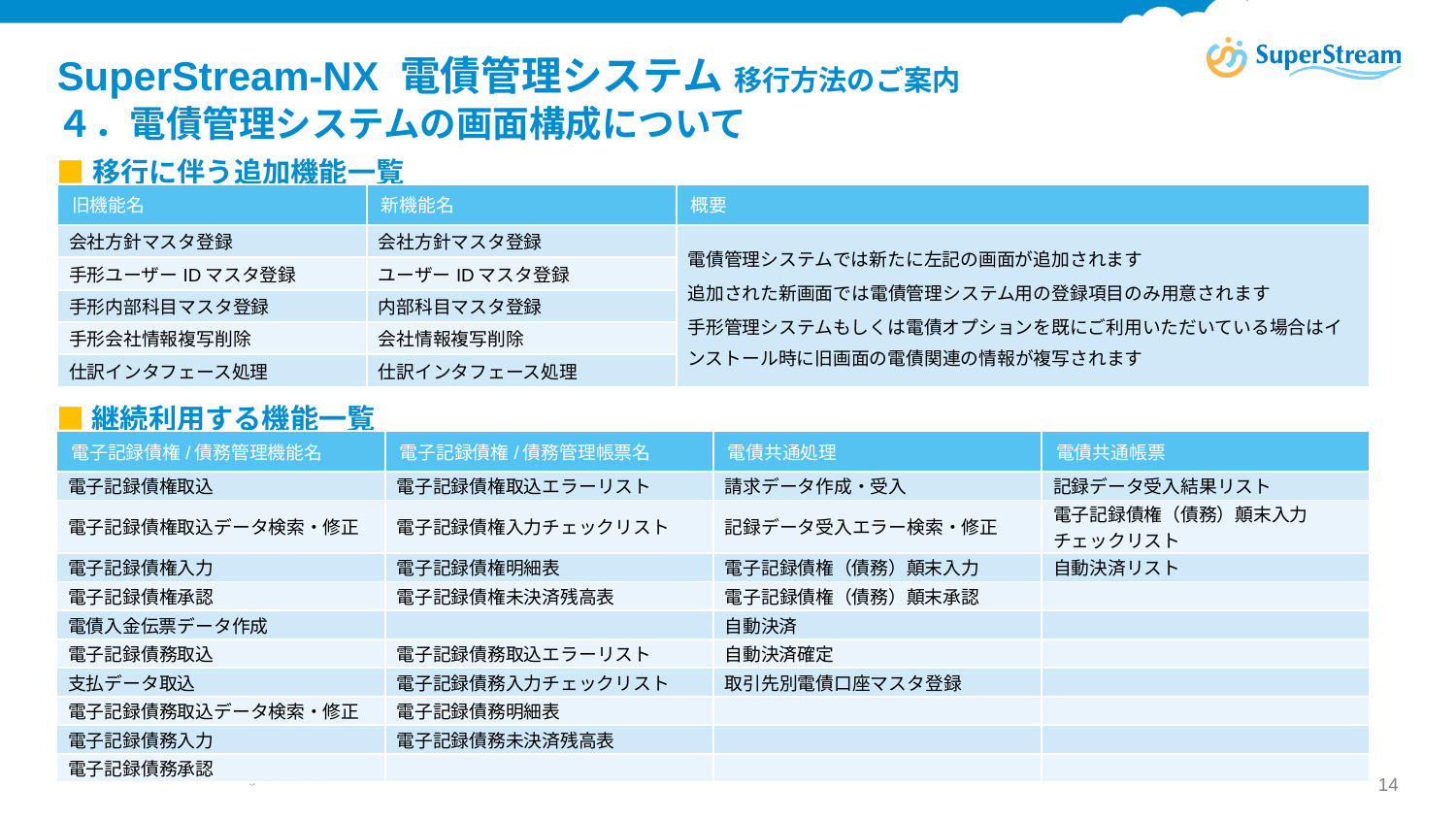

# SuperStream-NX 電債管理システム 移行方法のご案内 ４．電債管理システムの画面構成について
■移行に伴う追加機能一覧
| 旧機能名 | 新機能名 | 概要 |
| --- | --- | --- |
| 会社方針マスタ登録 | 会社方針マスタ登録 | 電債管理システムでは新たに左記の画面が追加されます 追加された新画面では電債管理システム用の登録項目のみ用意されます 手形管理システムもしくは電債オプションを既にご利用いただいている場合はインストール時に旧画面の電債関連の情報が複写されます |
| 手形ユーザーIDマスタ登録 | ユーザーIDマスタ登録 |  |
| 手形内部科目マスタ登録 | 内部科目マスタ登録 |  |
| 手形会社情報複写削除 | 会社情報複写削除 |  |
| 仕訳インタフェース処理 | 仕訳インタフェース処理 |  |
■継続利用する機能一覧
| 電子記録債権/債務管理機能名 | 電子記録債権/債務管理帳票名 | 電債共通処理 | 電債共通帳票 |
| --- | --- | --- | --- |
| 電子記録債権取込 | 電子記録債権取込エラーリスト | 請求データ作成・受入 | 記録データ受入結果リスト |
| 電子記録債権取込データ検索・修正 | 電子記録債権入力チェックリスト | 記録データ受入エラー検索・修正 | 電子記録債権（債務）顛末入力チェックリスト |
| 電子記録債権入力 | 電子記録債権明細表 | 電子記録債権（債務）顛末入力 | 自動決済リスト |
| 電子記録債権承認 | 電子記録債権未決済残高表 | 電子記録債権（債務）顛末承認 |  |
| 電債入金伝票データ作成 |  | 自動決済 |  |
| 電子記録債務取込 | 電子記録債務取込エラーリスト | 自動決済確定 |  |
| 支払データ取込 | 電子記録債務入力チェックリスト | 取引先別電債口座マスタ登録 |  |
| 電子記録債務取込データ検索・修正 | 電子記録債務明細表 |  |  |
| 電子記録債務入力 | 電子記録債務未決済残高表 |  |  |
| 電子記録債務承認 |  |  |  |
©2026 Canon IT Solutions Inc. All rights reserved.
14